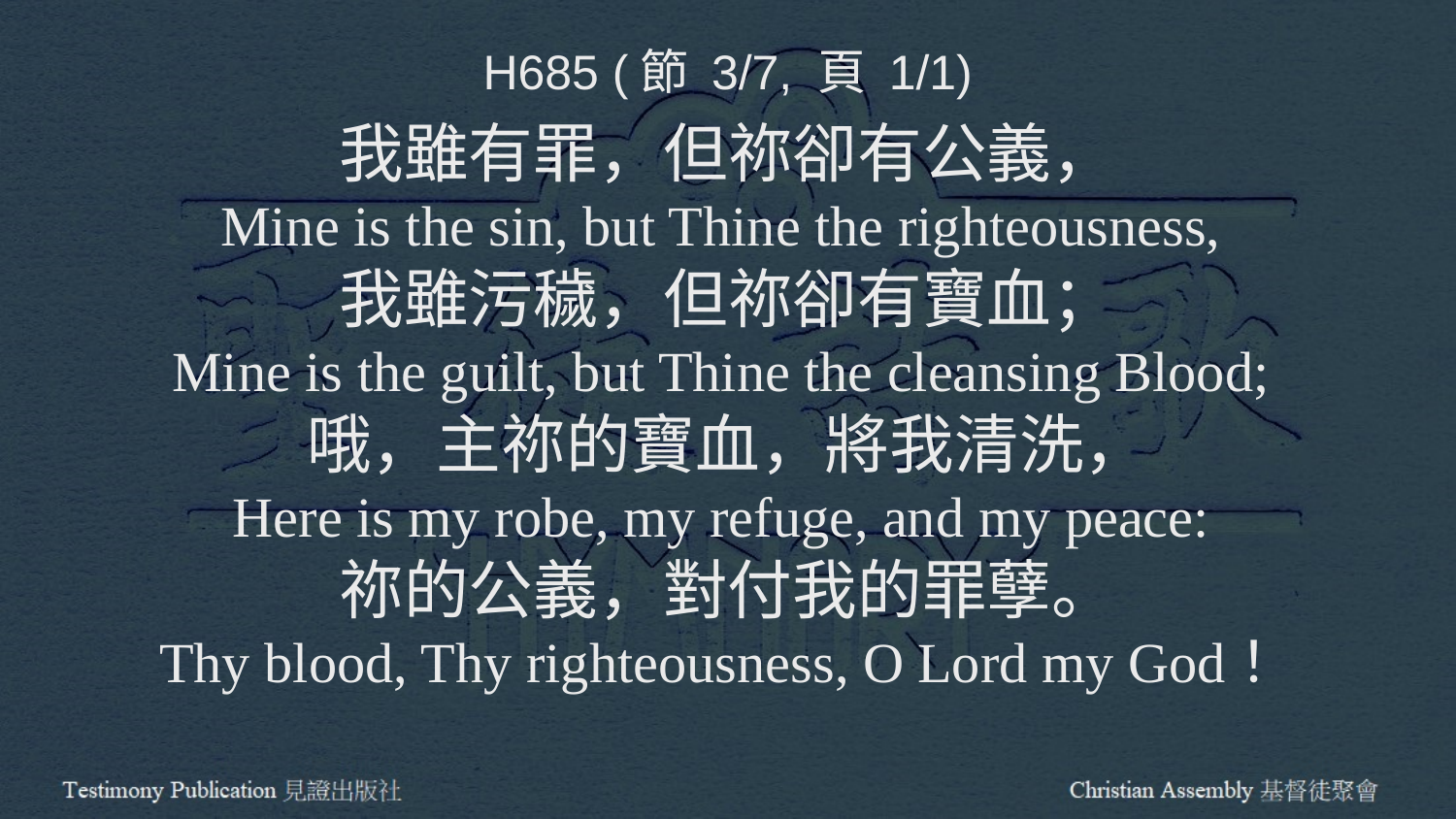

H685 (節 3/7, 頁 1/1)
我雖有罪，但祢卻有公義，
Mine is the sin, but Thine the righteousness,
我雖污穢，但祢卻有寶血；
Mine is the guilt, but Thine the cleansing Blood;
哦，主祢的寶血，將我清洗，
Here is my robe, my refuge, and my peace:
祢的公義，對付我的罪孽。
Thy blood, Thy righteousness, O Lord my God！